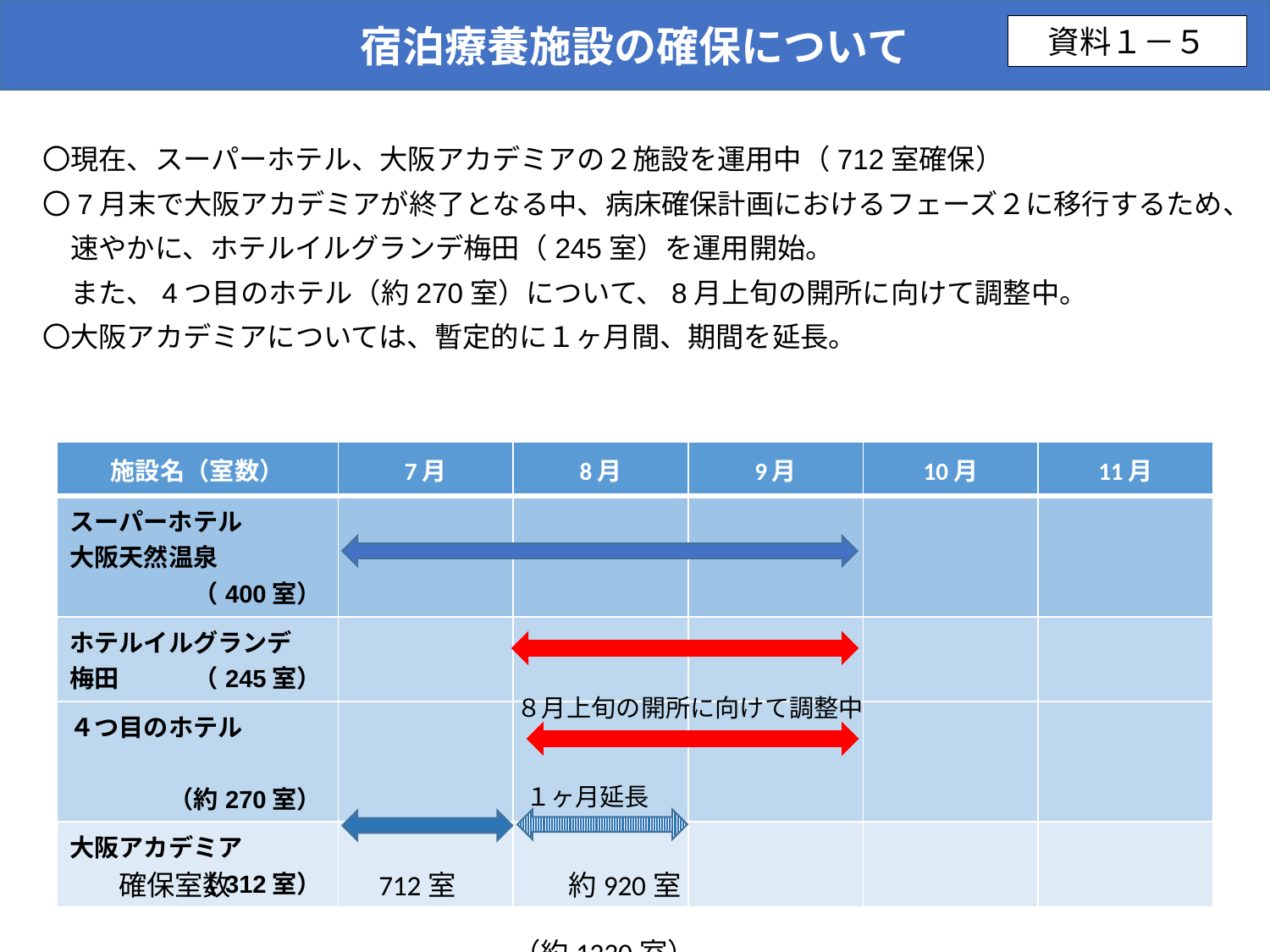

宿泊療養施設の確保について
資料１－５
〇現在、スーパーホテル、大阪アカデミアの２施設を運用中（712室確保）
〇7月末で大阪アカデミアが終了となる中、病床確保計画におけるフェーズ２に移行するため、
　速やかに、ホテルイルグランデ梅田（245室）を運用開始。
　また、4つ目のホテル（約270室）について、8月上旬の開所に向けて調整中。
〇大阪アカデミアについては、暫定的に１ヶ月間、期間を延長。
| 施設名（室数） | 7月 | 8月 | 9月 | 10月 | 11月 |
| --- | --- | --- | --- | --- | --- |
| スーパーホテル 大阪天然温泉 　　　　　（400室） |  |  |  |  |  |
| ホテルイルグランデ　 梅田　　　（245室） |  |  |  |  |  |
| ４つ目のホテル　　　　 　　　　（約270室） |  |  |  |  |  |
| 大阪アカデミア 　　　　　（312室） |  |  |  |  |  |

８月上旬の開所に向けて調整中

１ヶ月延長

確保室数　　　　　712室　　　　約920室
　　　　　　　　　　　　　　（約1230室）